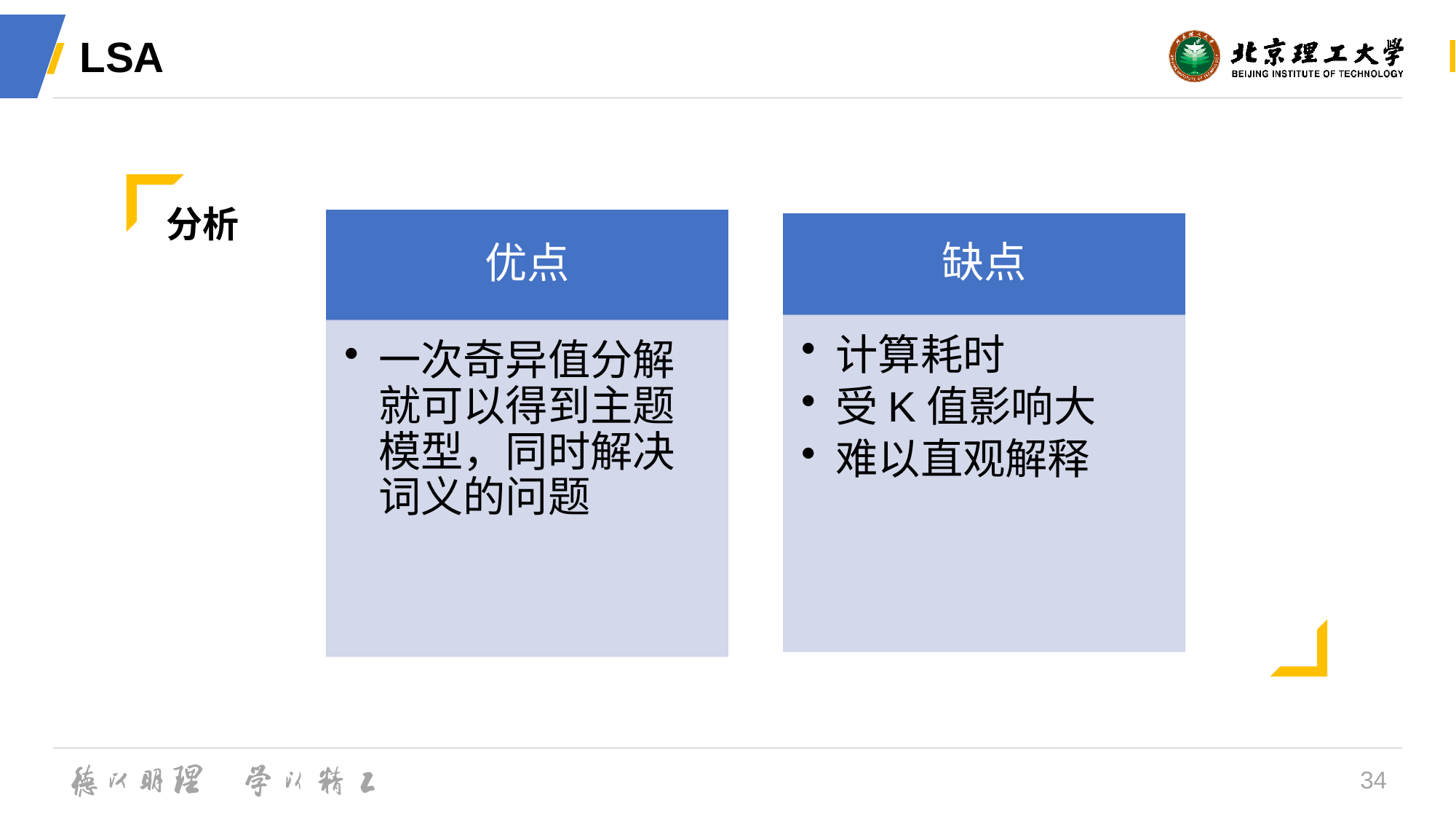

# LSA

分析
优点
一次奇异值分解就可以得到主题模型，同时解决词义的问题
缺点
计算耗时
受K值影响大
难以直观解释